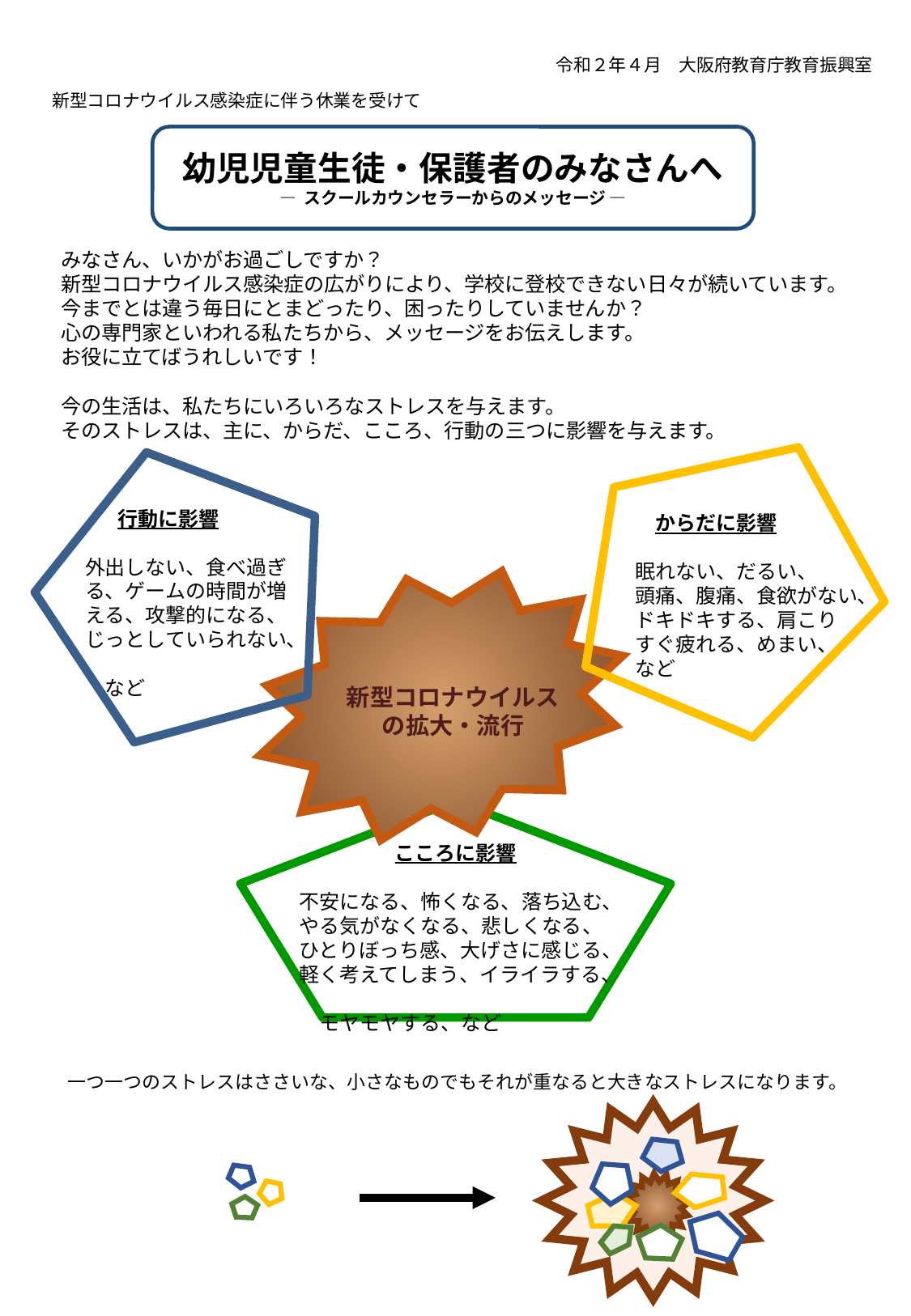

令和２年４月　大阪府教育庁教育振興室
新型コロナウイルス感染症に伴う休業を受けて
幼児児童生徒・保護者のみなさんへ
― スクールカウンセラーからのメッセージ ―
# みなさん、いかがお過ごしですか？ 新型コロナウイルス感染症の広がりにより、学校に登校できない日々が続いています。 今までとは違う毎日にとまどったり、困ったりしていませんか？ 心の専門家といわれる私たちから、メッセージをお伝えします。 お役に立てばうれしいです！   今の生活は、私たちにいろいろなストレスを与えます。 そのストレスは、主に、からだ、こころ、行動の三つに影響を与えます。

      行動に影響

外出しない、食べ過ぎる、ゲームの時間が増える、攻撃的になる、じっとしていられない、
　など
　からだに影響

眠れない、だるい、
頭痛、腹痛、食欲がない、
ドキドキする、肩こり
すぐ疲れる、めまい、
など

新型コロナウイルスの拡大・流行

こころに影響

不安になる、怖くなる、落ち込む、やる気がなくなる、悲しくなる、ひとりぼっち感、大げさに感じる、
軽く考えてしまう、イライラする、
　モヤモヤする、など
一つ一つのストレスはささいな、小さなものでもそれが重なると大きなストレスになります。